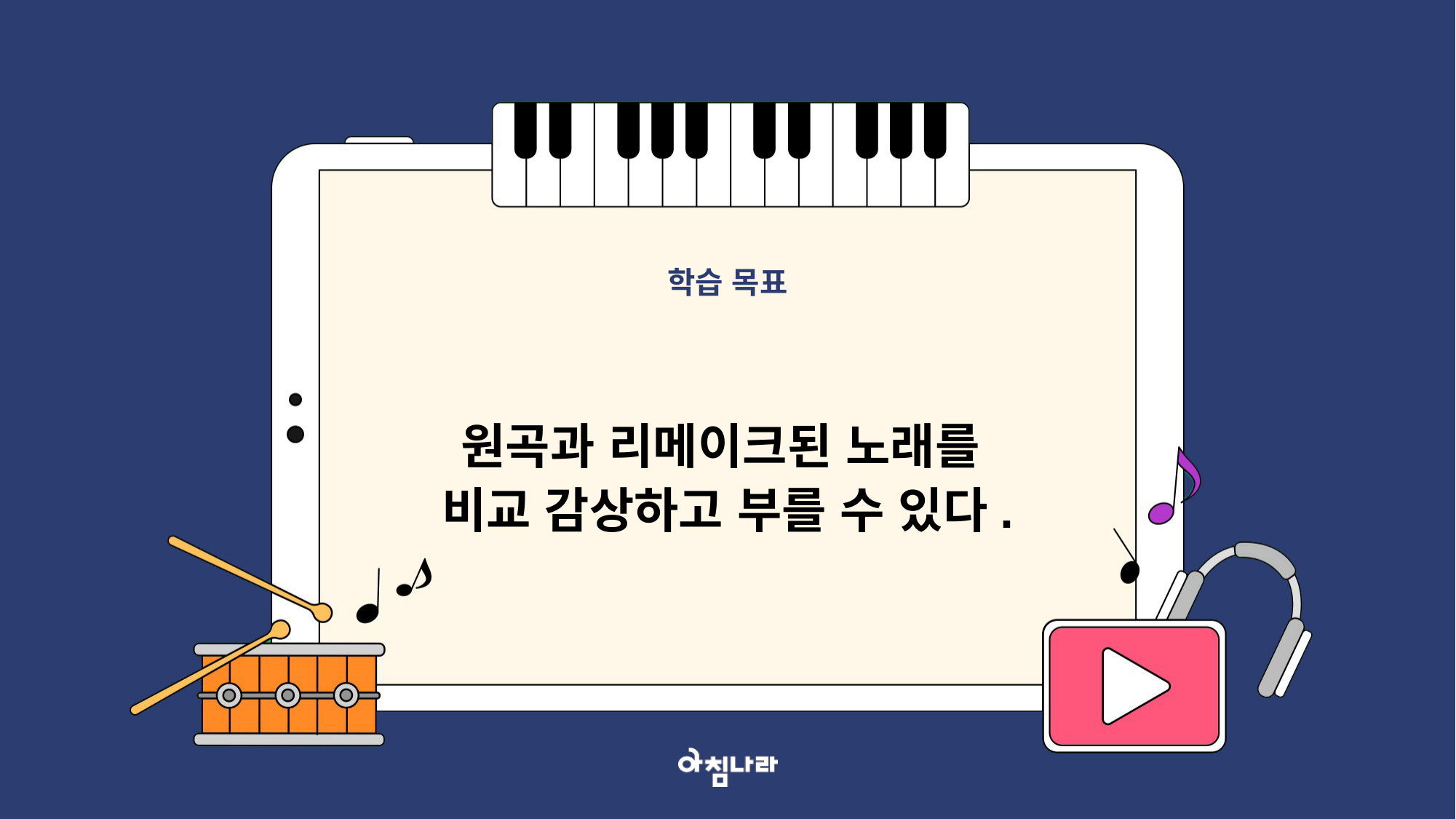

학습 목표
원곡과 리메이크된 노래를
비교 감상하고 부를 수 있다.